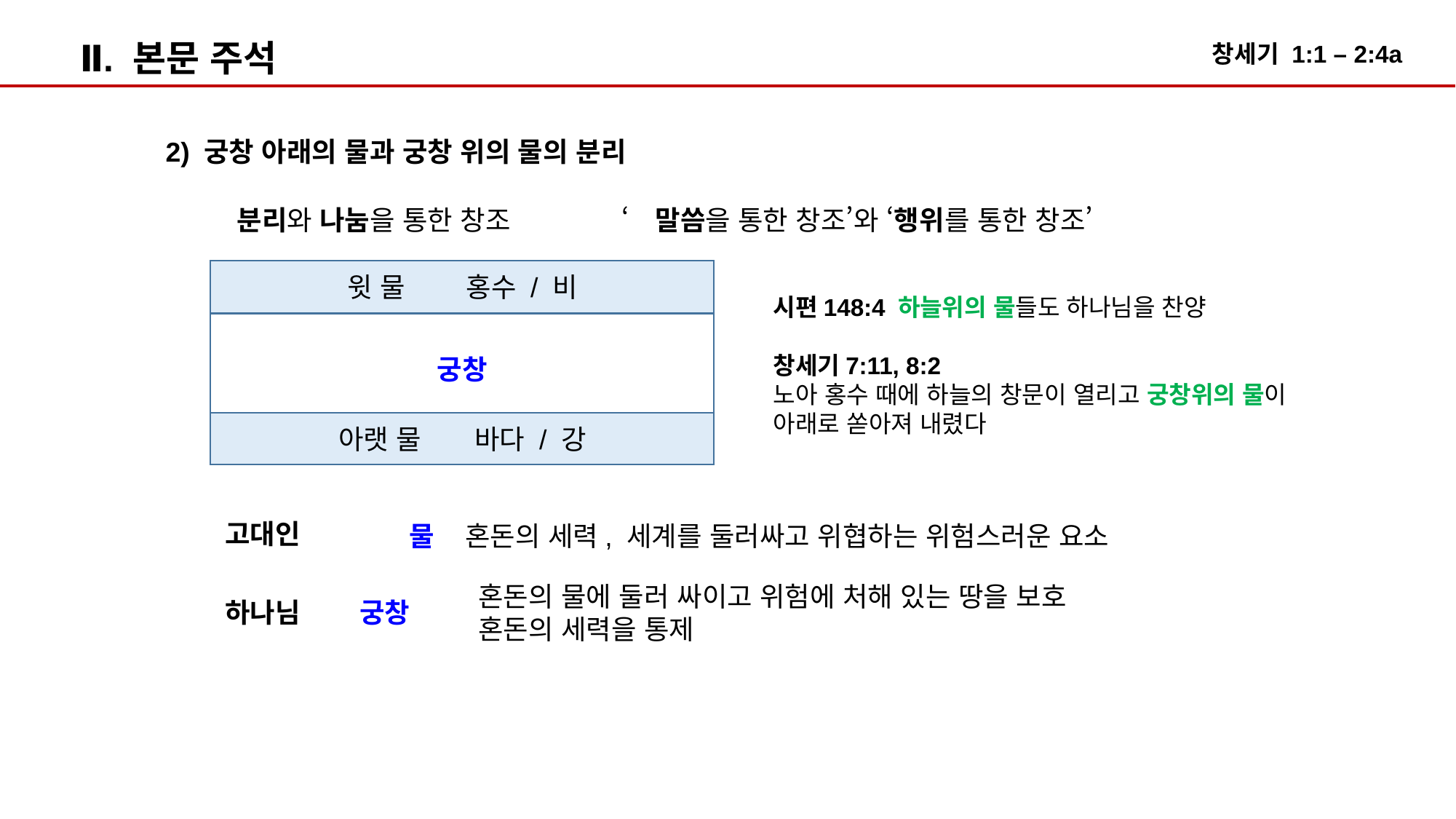

Ⅱ. 본문 주석
2) 궁창 아래의 물과 궁창 위의 물의 분리
분리와 나눔을 통한 창조
‘말씀을 통한 창조’와 ‘행위를 통한 창조’
윗 물        홍수 / 비
시편148:4 하늘위의 물들도 하나님을 찬양

창세기7:11, 8:2
노아 홍수 때에 하늘의 창문이 열리고 궁창위의 물이
아래로 쏟아져 내렸다

궁창
아랫 물       바다 / 강
고대인
물    혼돈의 세력, 세계를 둘러싸고 위협하는 위험스러운 요소
혼돈의 물에 둘러 싸이고 위험에 처해 있는 땅을 보호
혼돈의 세력을 통제
하나님
궁창